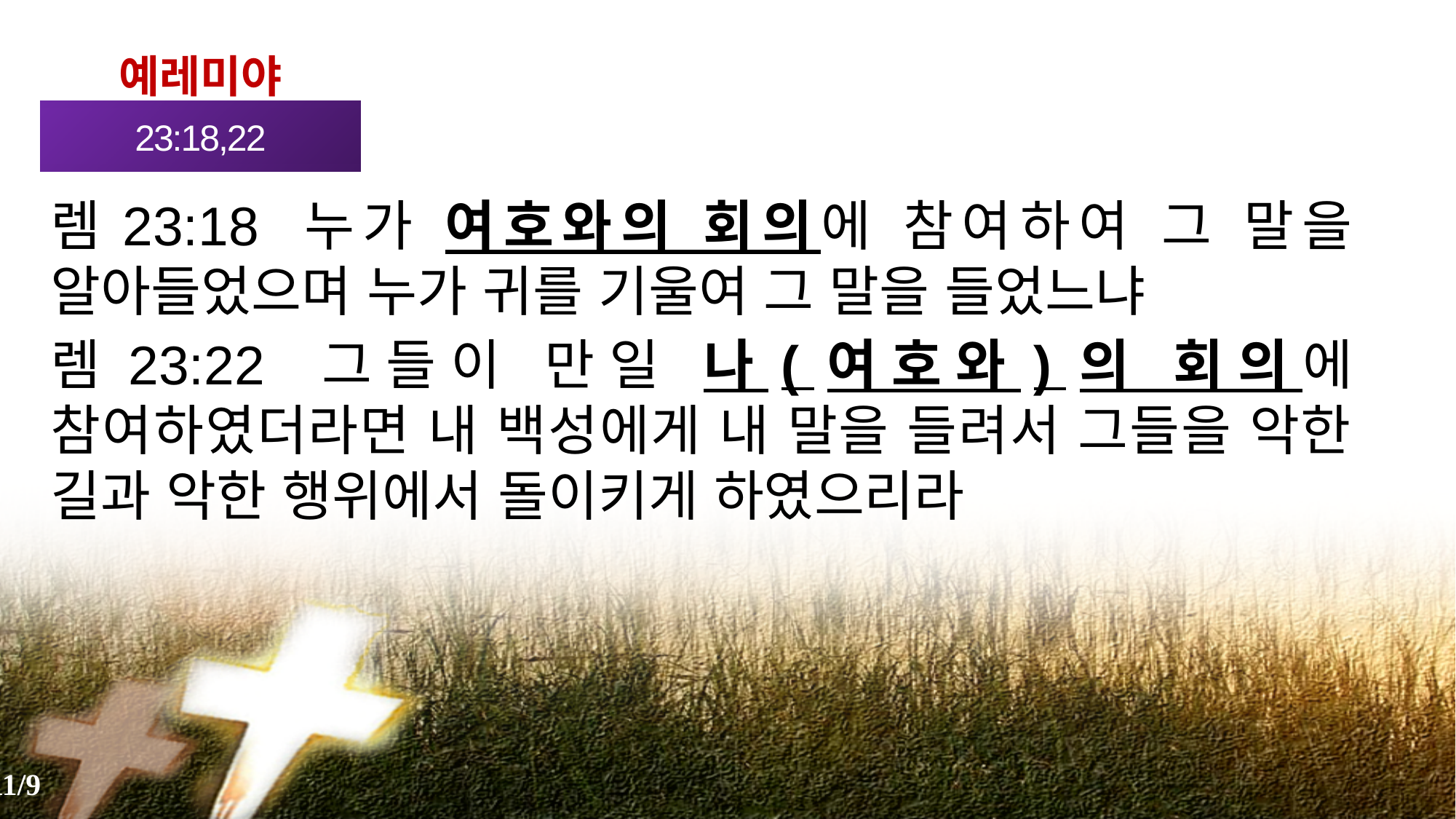

예레미야

23:18,22
렘23:18 누가 여호와의 회의에 참여하여 그 말을 알아들었으며 누가 귀를 기울여 그 말을 들었느냐
렘23:22 그들이 만일 나(여호와)의 회의에 참여하였더라면 내 백성에게 내 말을 들려서 그들을 악한 길과 악한 행위에서 돌이키게 하였으리라